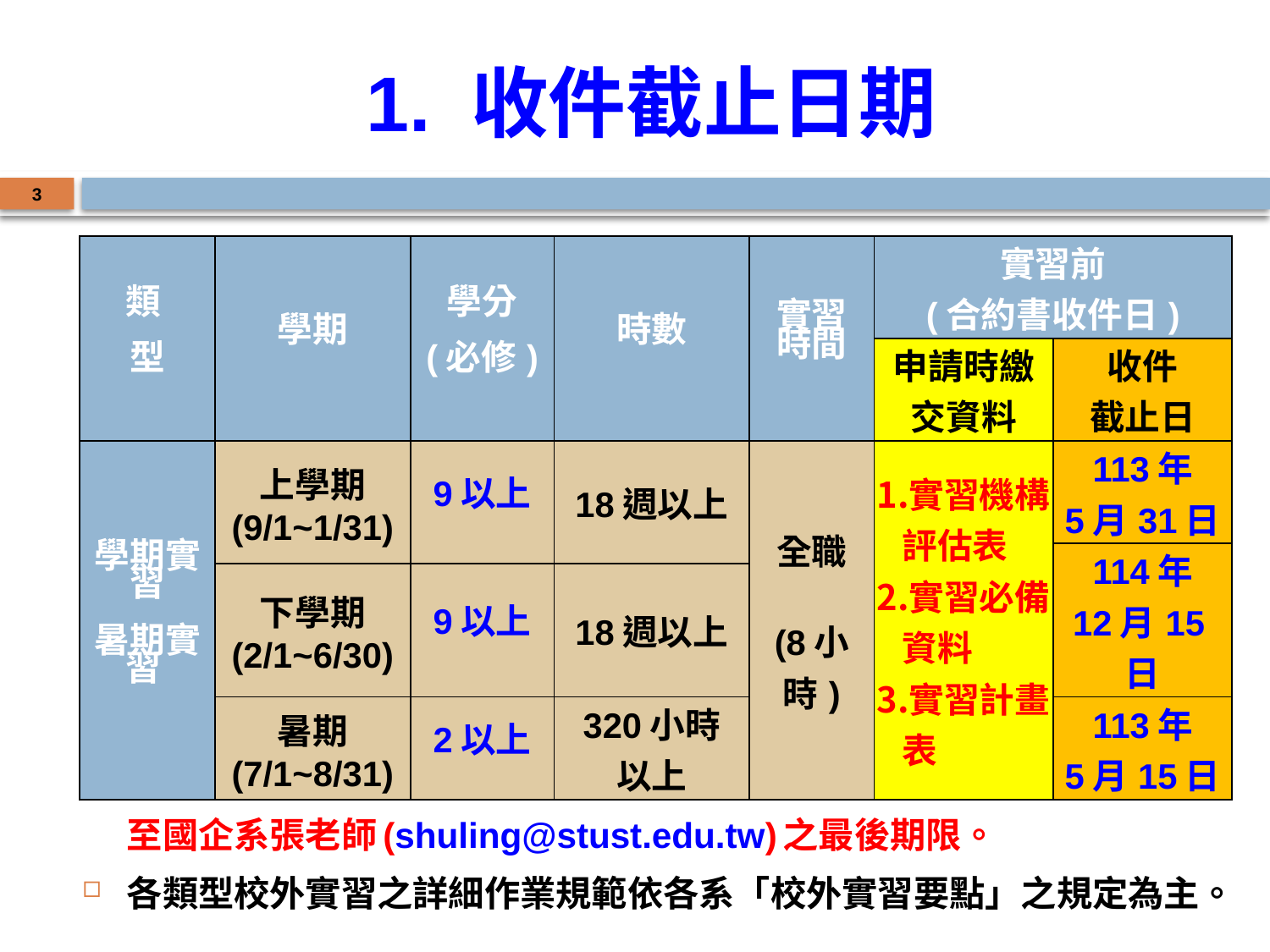

# 1. 收件截止日期
3
| 類 型 | 學期 | 學分 (必修) | 時數 | 實習 時間 | 實習前 (合約書收件日) |  |
| --- | --- | --- | --- | --- | --- | --- |
|  |  |  |  |  | 申請時繳交資料 | 收件 截止日 |
| 學期實習 暑期實習 | 上學期 (9/1~1/31) | 9以上 | 18週以上 | 全職 (8小時) | 實習機構評估表 實習必備資料 實習計畫表 | 113年 5月31日 |
|  |  |  |  |  |  | 114年 12月15日 |
|  | 下學期 (2/1~6/30) | 9以上 | 18週以上 |  |  |  |
|  | 暑期 (7/1~8/31) | 2以上 | 320小時 以上 |  |  | 113年 5月15日 |
表中載明之收件截止日為學生繳交實習相關文件資料及相關證明文件至國企系張老師(shuling@stust.edu.tw)之最後期限。
各類型校外實習之詳細作業規範依各系「校外實習要點」之規定為主。